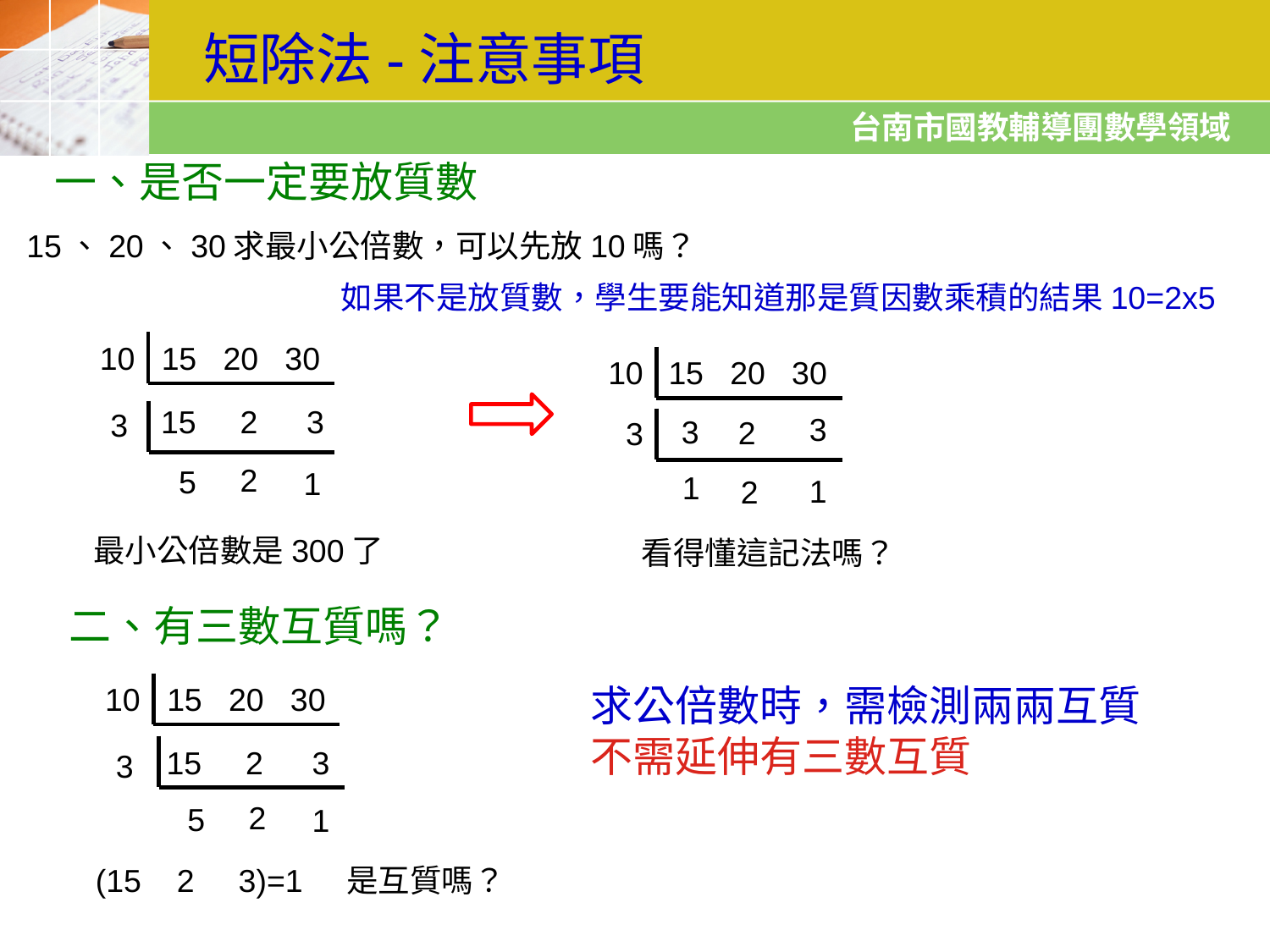

# 短除法-注意事項
一、是否一定要放質數
 15、20、30求最小公倍數，可以先放10嗎？
如果不是放質數，學生要能知道那是質因數乘積的結果10=2x5
10
15   20   30
10
15   20   30

15
2
3
3
3
3
2
3
2
5
1
1
1
2
最小公倍數是300了
看得懂這記法嗎？
二、有三數互質嗎？
求公倍數時，需檢測兩兩互質
不需延伸有三數互質
10
15   20   30
15
2
3
3
2
5
1
(15    2     3)=1    是互質嗎？